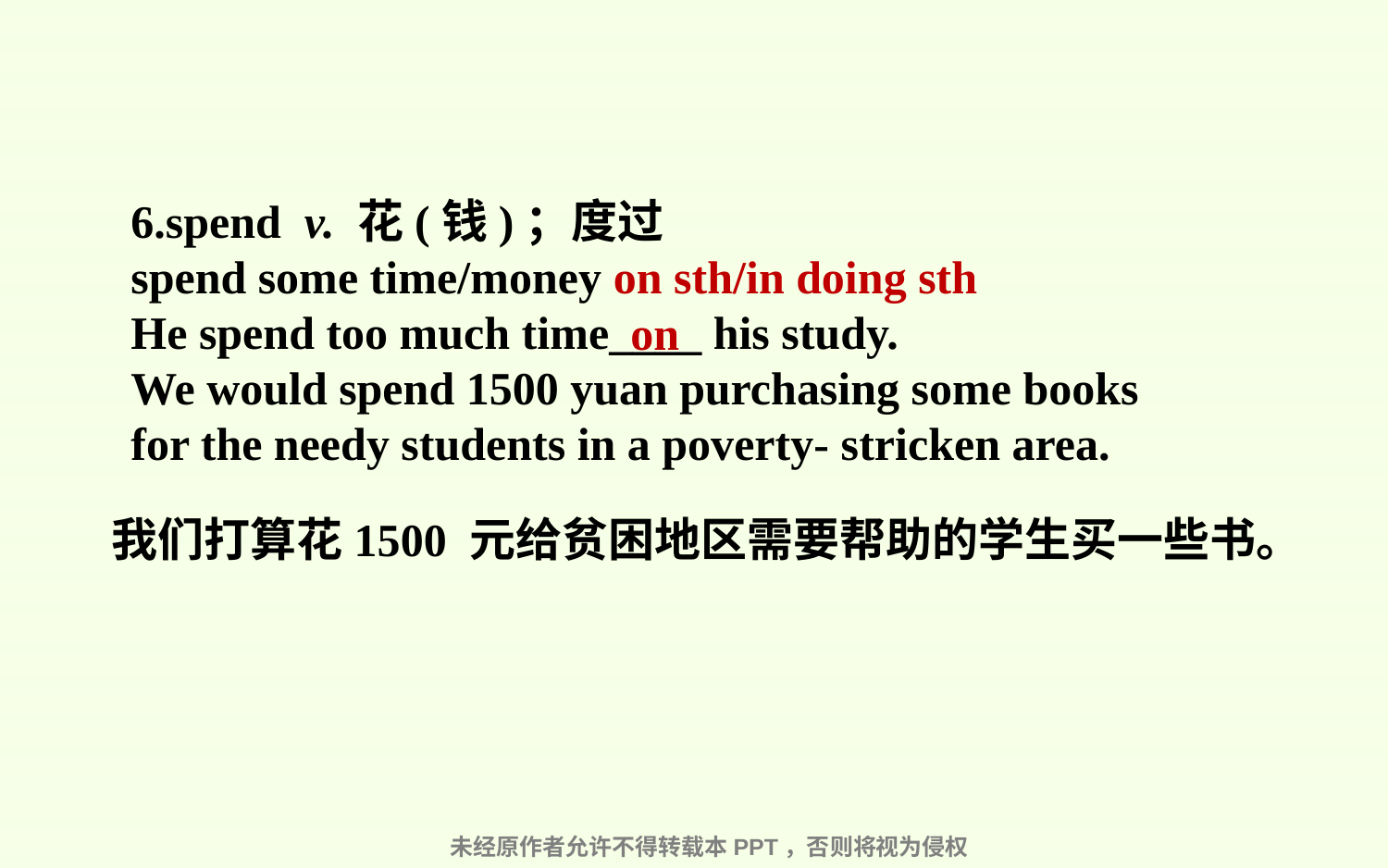

6.spend  v. 花(钱)；度过
spend some time/money on sth/in doing sth
He spend too much time____ his study.
We would spend 1500 yuan purchasing some books for the needy students in a poverty- stricken area.
on
我们打算花1500 元给贫困地区需要帮助的学生买一些书。